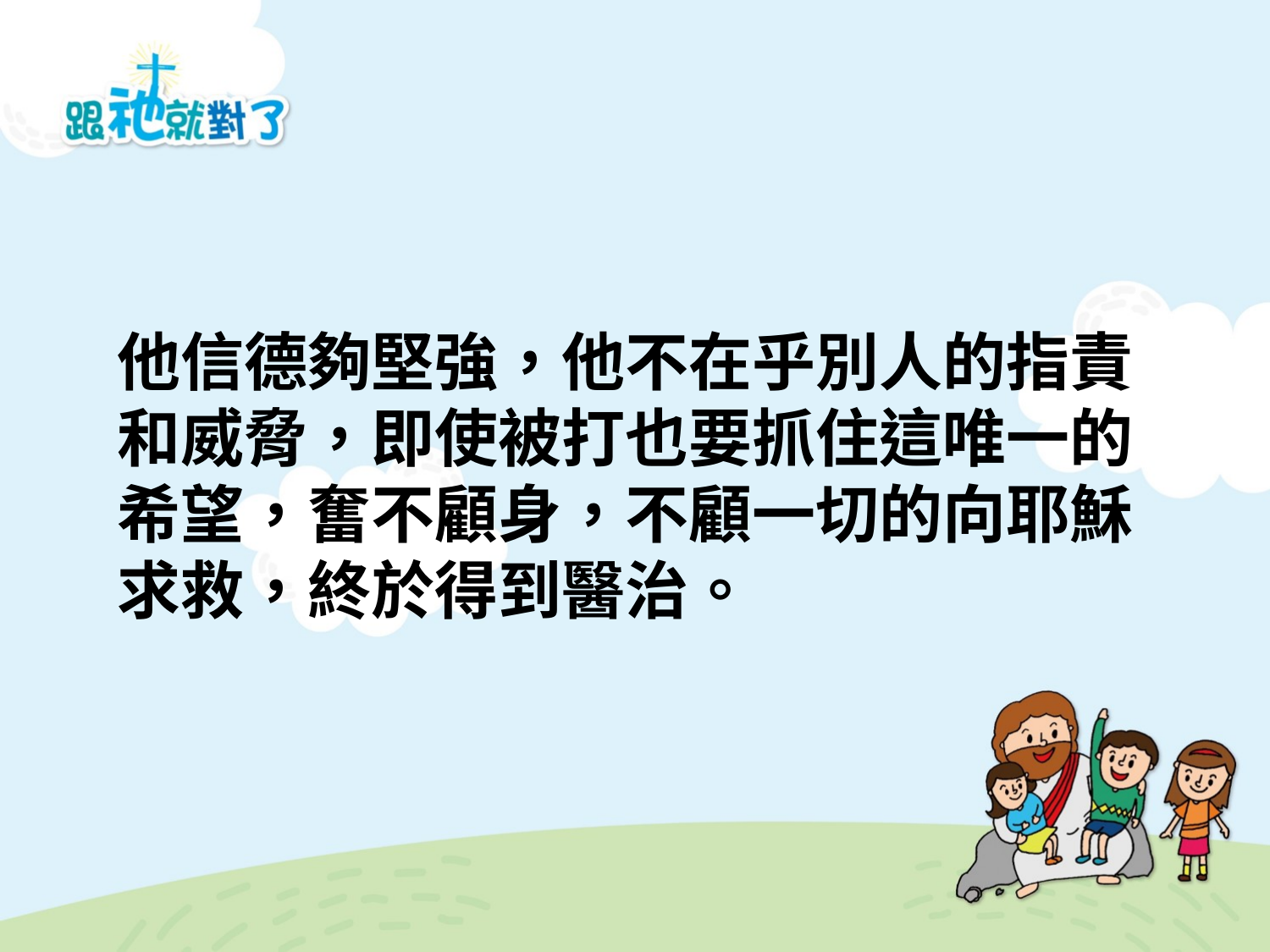

他信德夠堅強，他不在乎別人的指責和威脅，即使被打也要抓住這唯一的希望，奮不顧身，不顧一切的向耶穌求救，終於得到醫治。